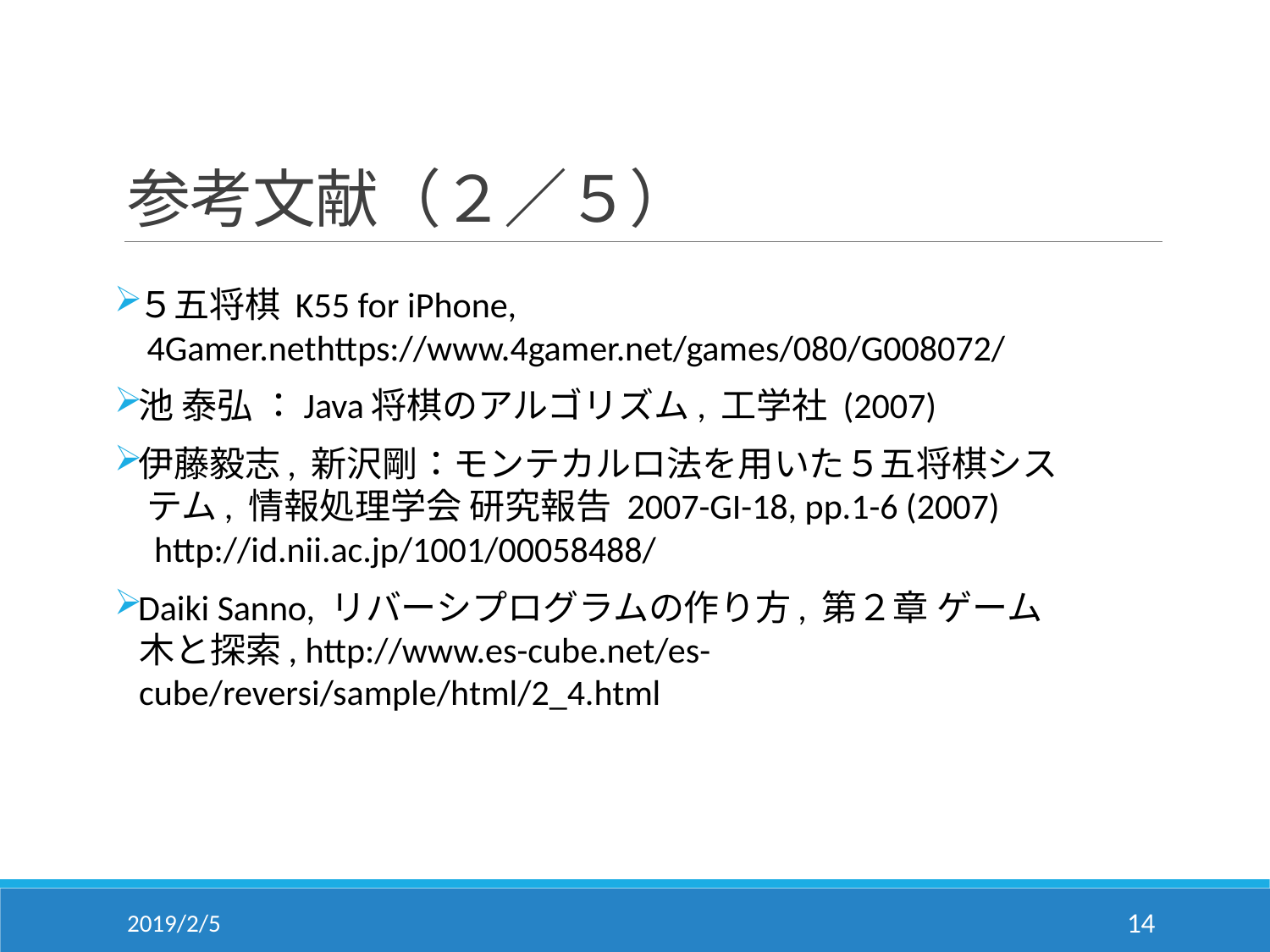

# 参考文献（２／５）
５五将棋 K55 for iPhone,
   4Gamer.nethttps://www.4gamer.net/games/080/G008072/
池 泰弘 ：Java将棋のアルゴリズム, 工学社 (2007)
伊藤毅志, 新沢剛：モンテカルロ法を用いた５五将棋シス
   テム, 情報処理学会 研究報告 2007-GI-18, pp.1-6 (2007)　
   http://id.nii.ac.jp/1001/00058488/
Daiki Sanno, リバーシプログラムの作り方, 第２章 ゲーム
  木と探索, http://www.es-cube.net/es-
  cube/reversi/sample/html/2_4.html
2019/2/5
14